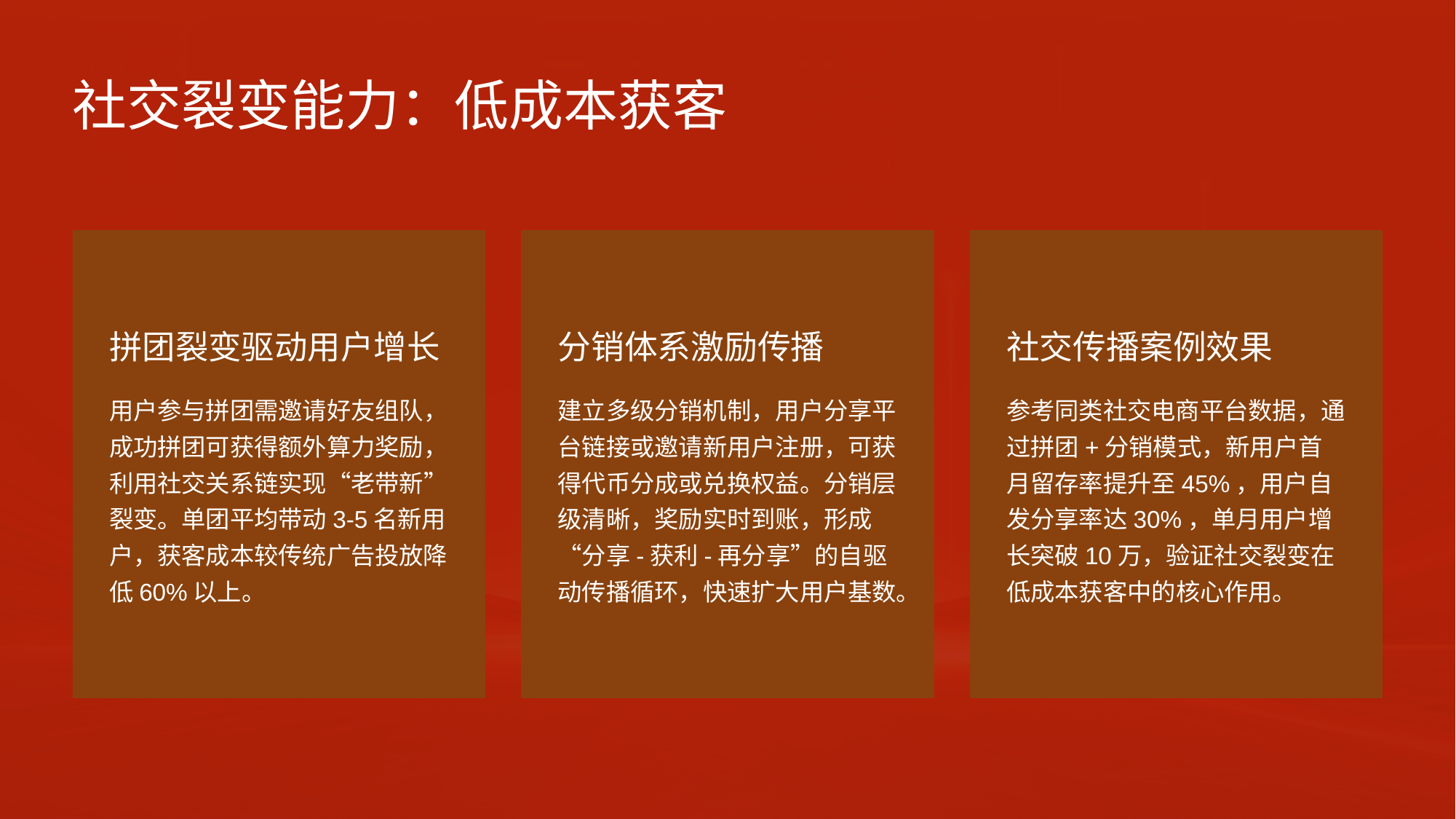

社交裂变能力：低成本获客

拼团裂变驱动用户增长
分销体系激励传播
社交传播案例效果
用户参与拼团需邀请好友组队，成功拼团可获得额外算力奖励，利用社交关系链实现“老带新”裂变。单团平均带动3-5名新用户，获客成本较传统广告投放降低60%以上。
建立多级分销机制，用户分享平台链接或邀请新用户注册，可获得代币分成或兑换权益。分销层级清晰，奖励实时到账，形成“分享-获利-再分享”的自驱动传播循环，快速扩大用户基数。
参考同类社交电商平台数据，通过拼团+分销模式，新用户首月留存率提升至45%，用户自发分享率达30%，单月用户增长突破10万，验证社交裂变在低成本获客中的核心作用。